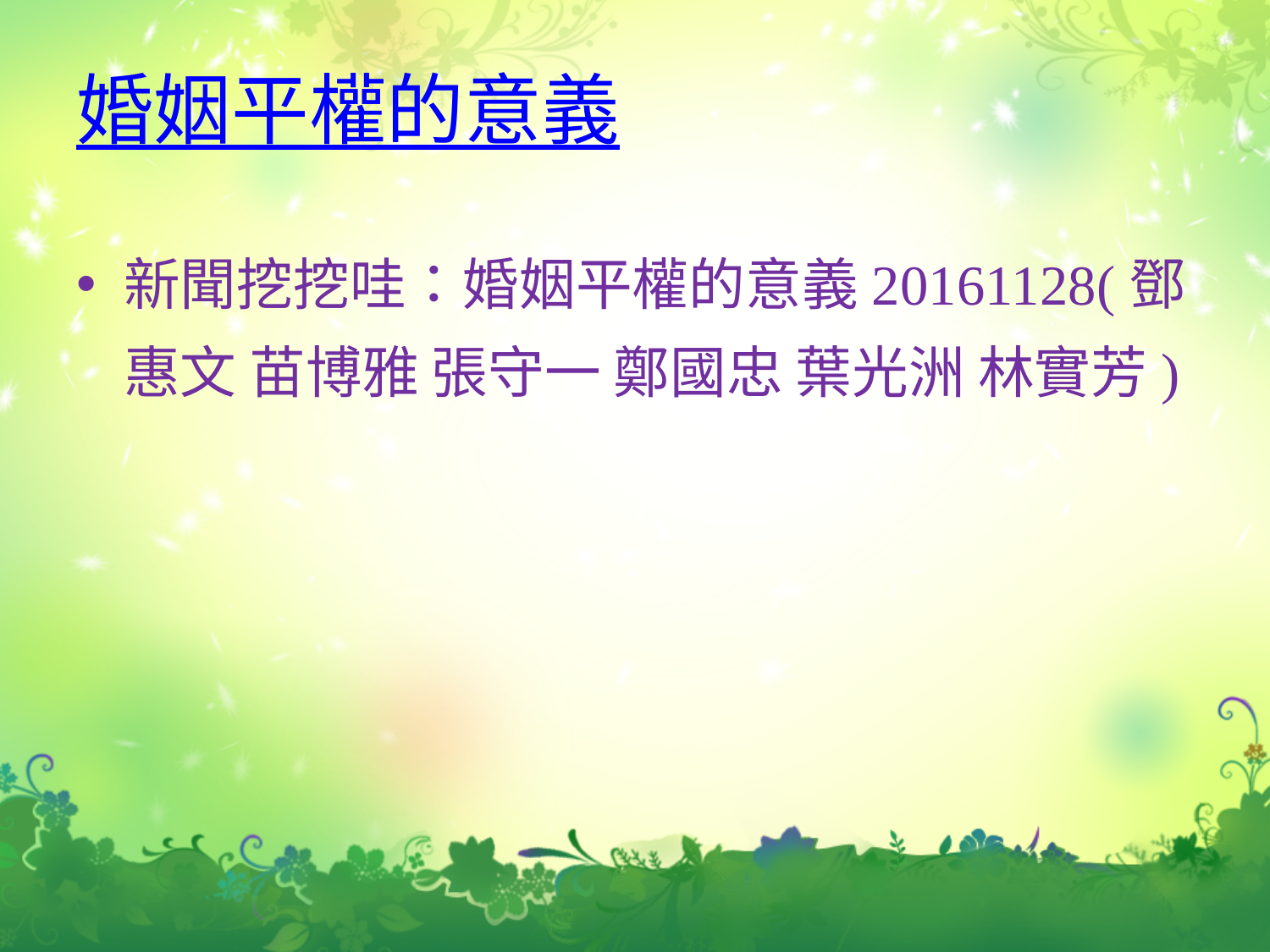

# 婚姻平權的意義
新聞挖挖哇：婚姻平權的意義20161128(鄧惠文 苗博雅 張守一 鄭國忠 葉光洲 林實芳)